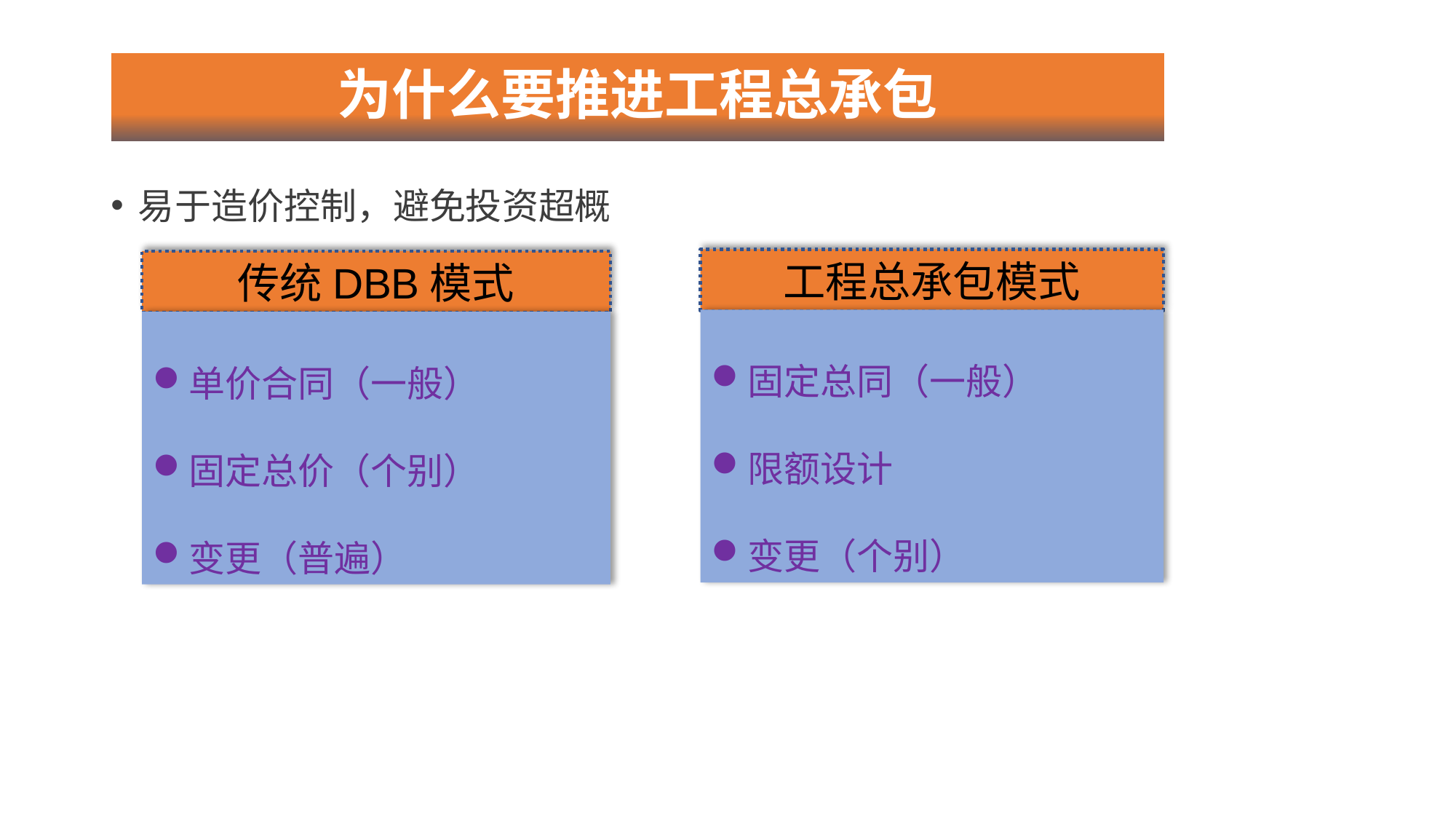

# 为什么要推进工程总承包
易于造价控制，避免投资超概
工程总承包模式
传统DBB模式
固定总同（一般）
限额设计
变更（个别）
单价合同（一般）
固定总价（个别）
变更（普遍）